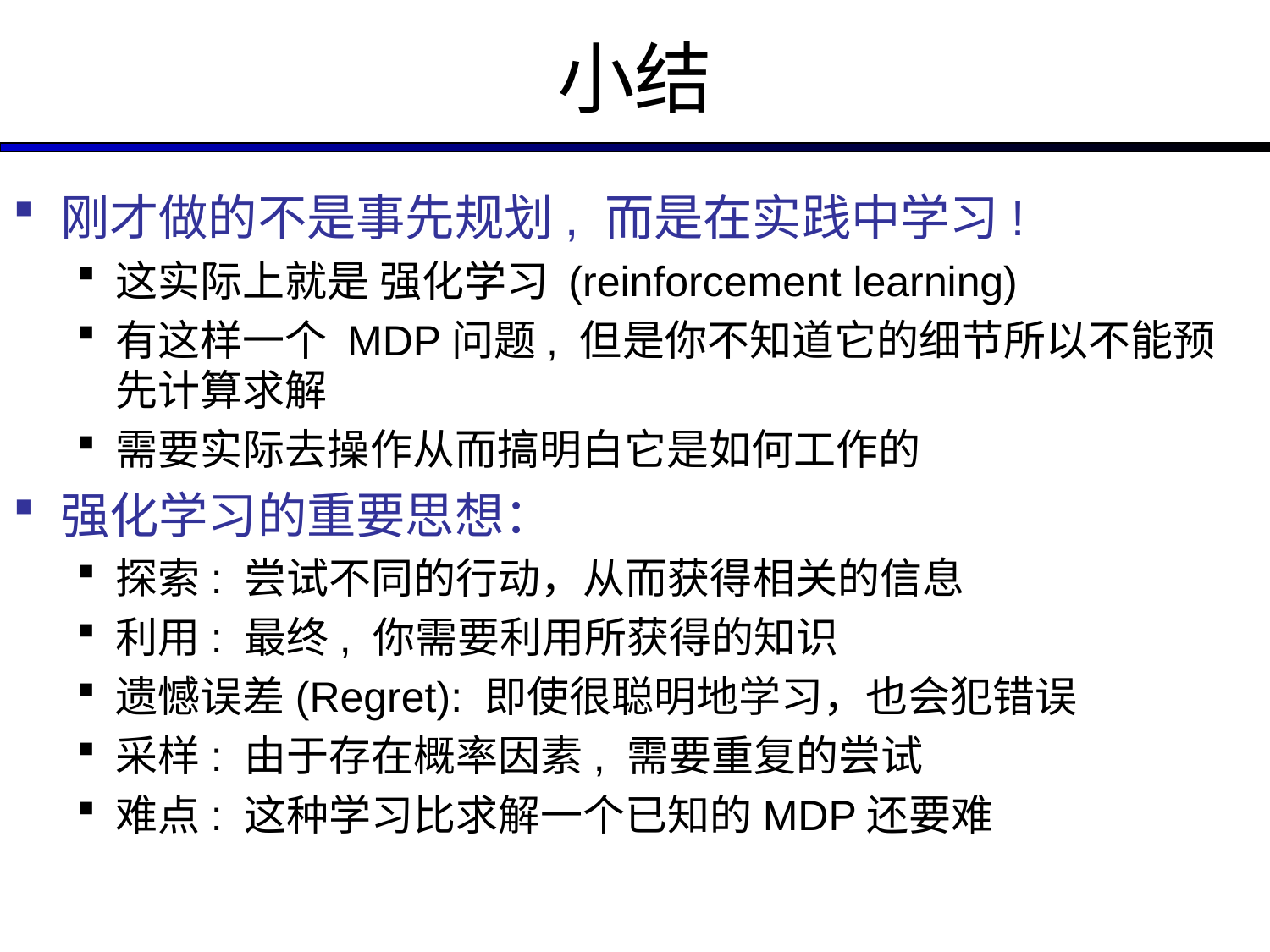

# 小结
刚才做的不是事先规划, 而是在实践中学习!
这实际上就是 强化学习 (reinforcement learning)
有这样一个 MDP问题, 但是你不知道它的细节所以不能预先计算求解
需要实际去操作从而搞明白它是如何工作的
强化学习的重要思想：
探索: 尝试不同的行动，从而获得相关的信息
利用: 最终, 你需要利用所获得的知识
遗憾误差(Regret): 即使很聪明地学习，也会犯错误
采样: 由于存在概率因素, 需要重复的尝试
难点: 这种学习比求解一个已知的MDP还要难